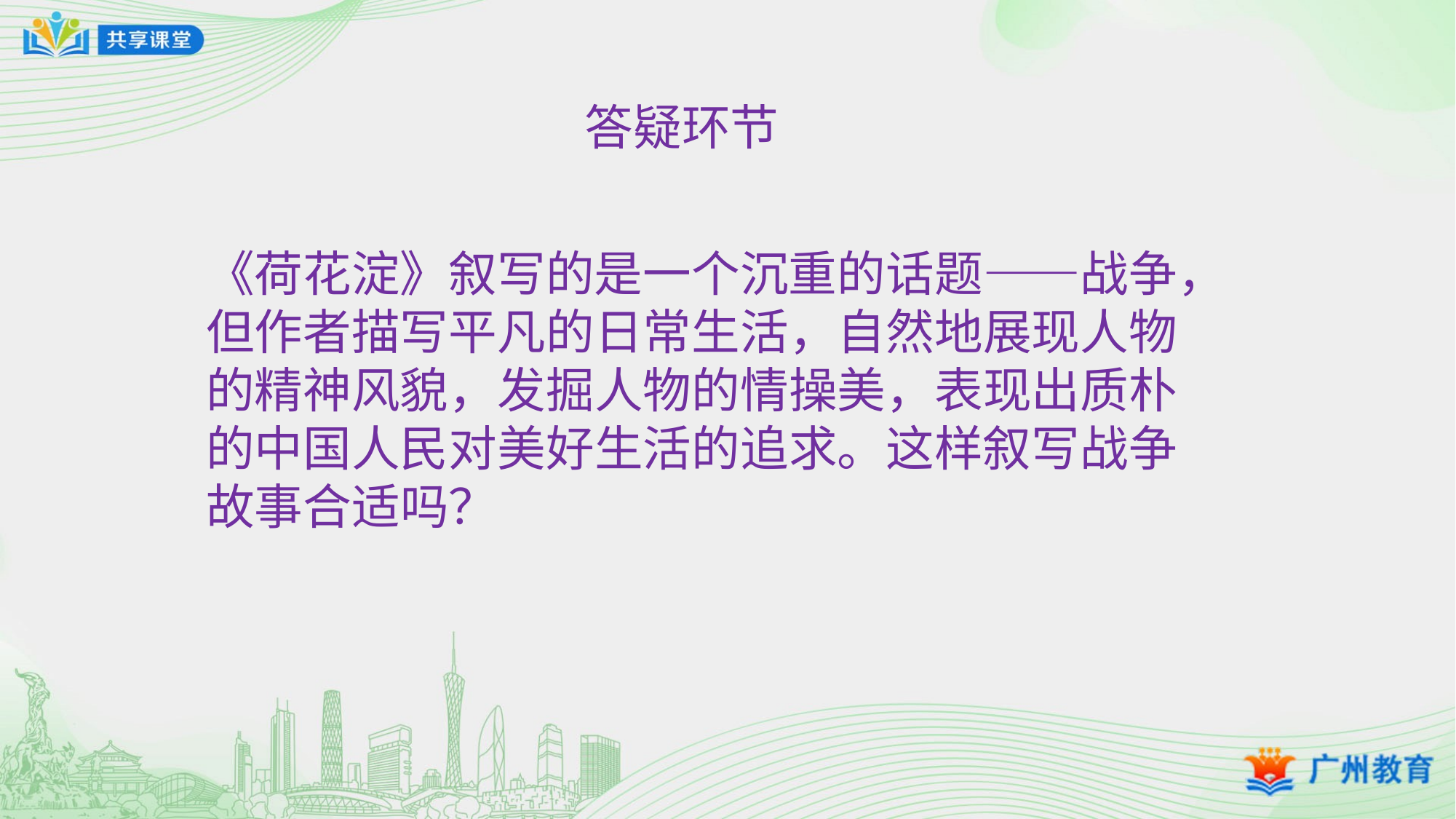

答疑环节
《荷花淀》叙写的是一个沉重的话题——战争，
但作者描写平凡的日常生活，自然地展现人物
的精神风貌，发掘人物的情操美，表现出质朴
的中国人民对美好生活的追求。这样叙写战争
故事合适吗？